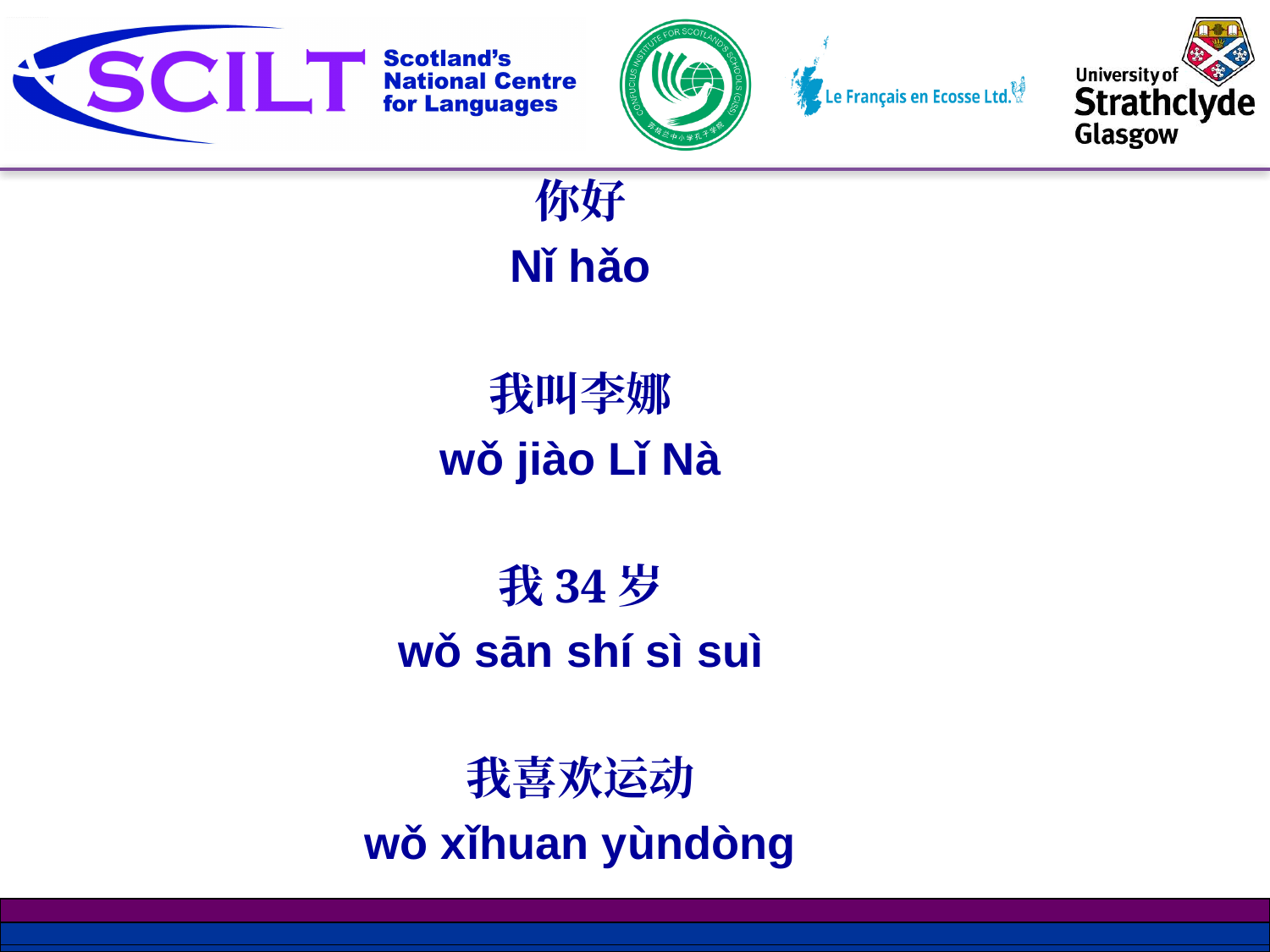

你好
Nǐ hǎo

我叫李娜
wǒ jiào Lǐ Nà

我34岁
wǒ sān shí sì suì

我喜欢运动
wǒ xǐhuan yùndòng